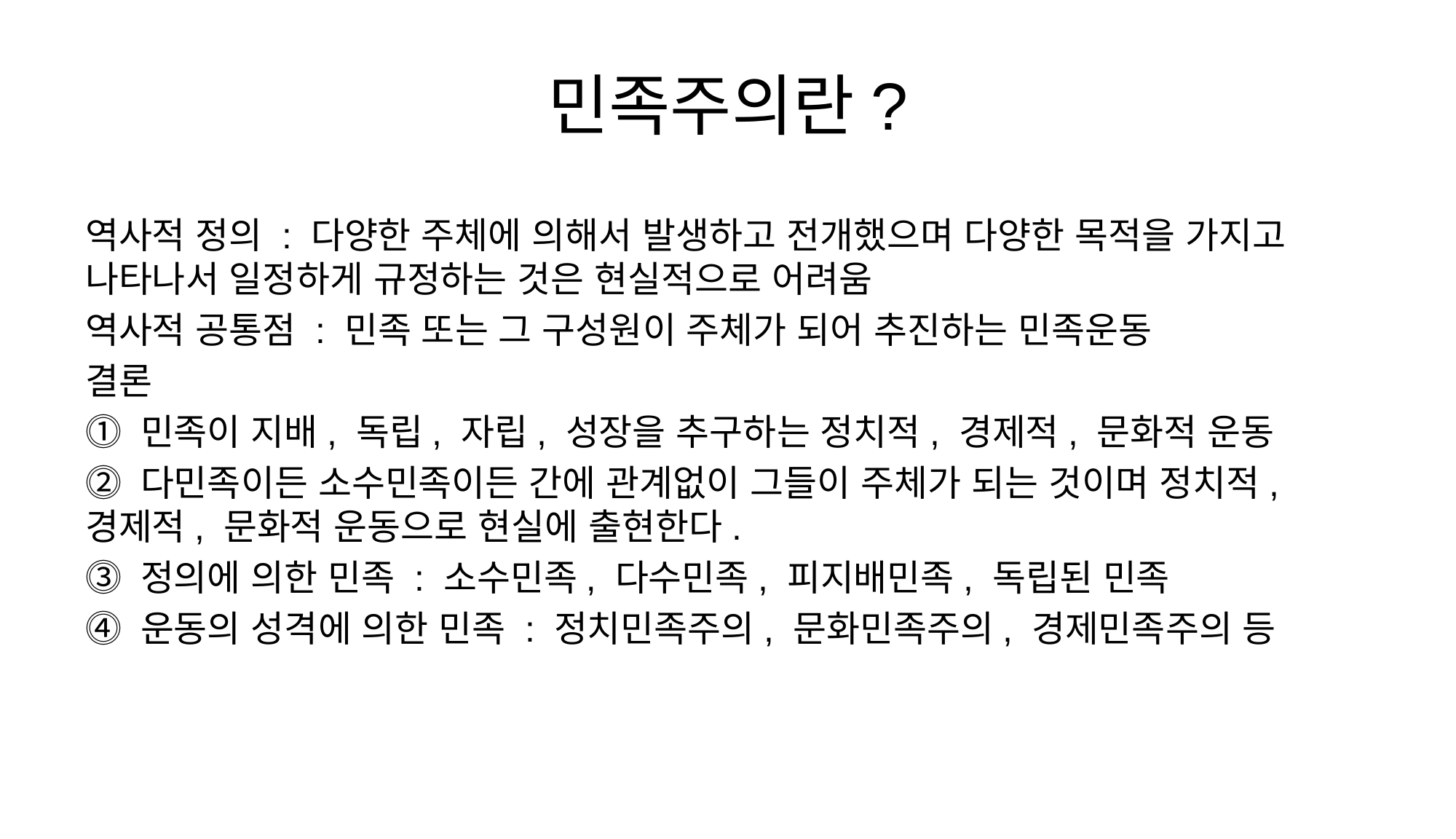

# 민족주의란?

역사적 정의 : 다양한 주체에 의해서 발생하고 전개했으며 다양한 목적을 가지고 나타나서 일정하게 규정하는 것은 현실적으로 어려움
역사적 공통점 : 민족 또는 그 구성원이 주체가 되어 추진하는 민족운동
결론
⓵ 민족이 지배, 독립, 자립, 성장을 추구하는 정치적, 경제적, 문화적 운동
⓶ 다민족이든 소수민족이든 간에 관계없이 그들이 주체가 되는 것이며 정치적, 경제적, 문화적 운동으로 현실에 출현한다.
⓷ 정의에 의한 민족 : 소수민족, 다수민족, 피지배민족, 독립된 민족
⓸ 운동의 성격에 의한 민족 : 정치민족주의, 문화민족주의, 경제민족주의 등